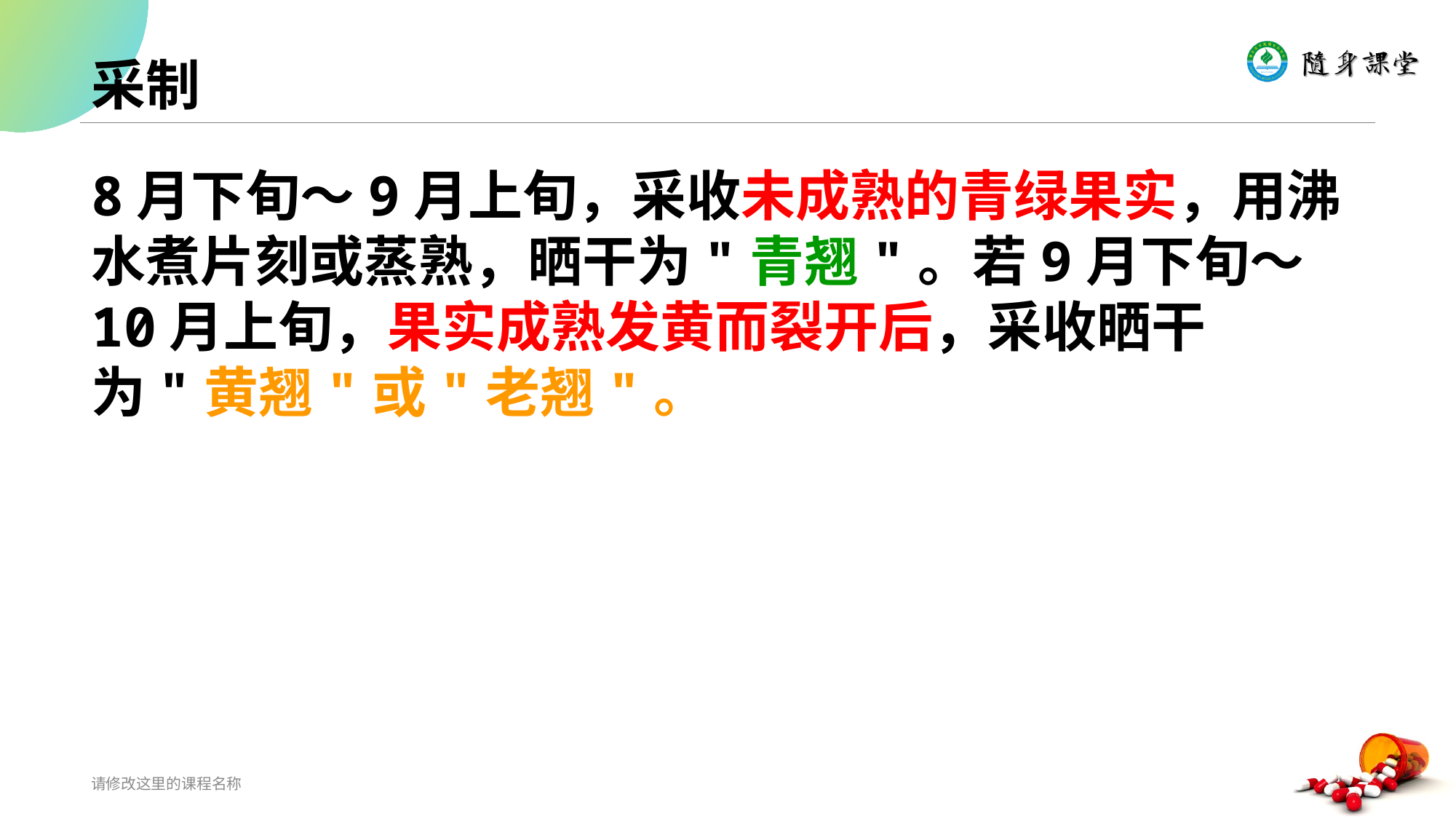

# 采制
8月下旬～9月上旬，采收未成熟的青绿果实，用沸水煮片刻或蒸熟，晒干为"青翘"。若9月下旬～10月上旬，果实成熟发黄而裂开后，采收晒干为"黄翘"或"老翘"。

请修改这里的课程名称
9